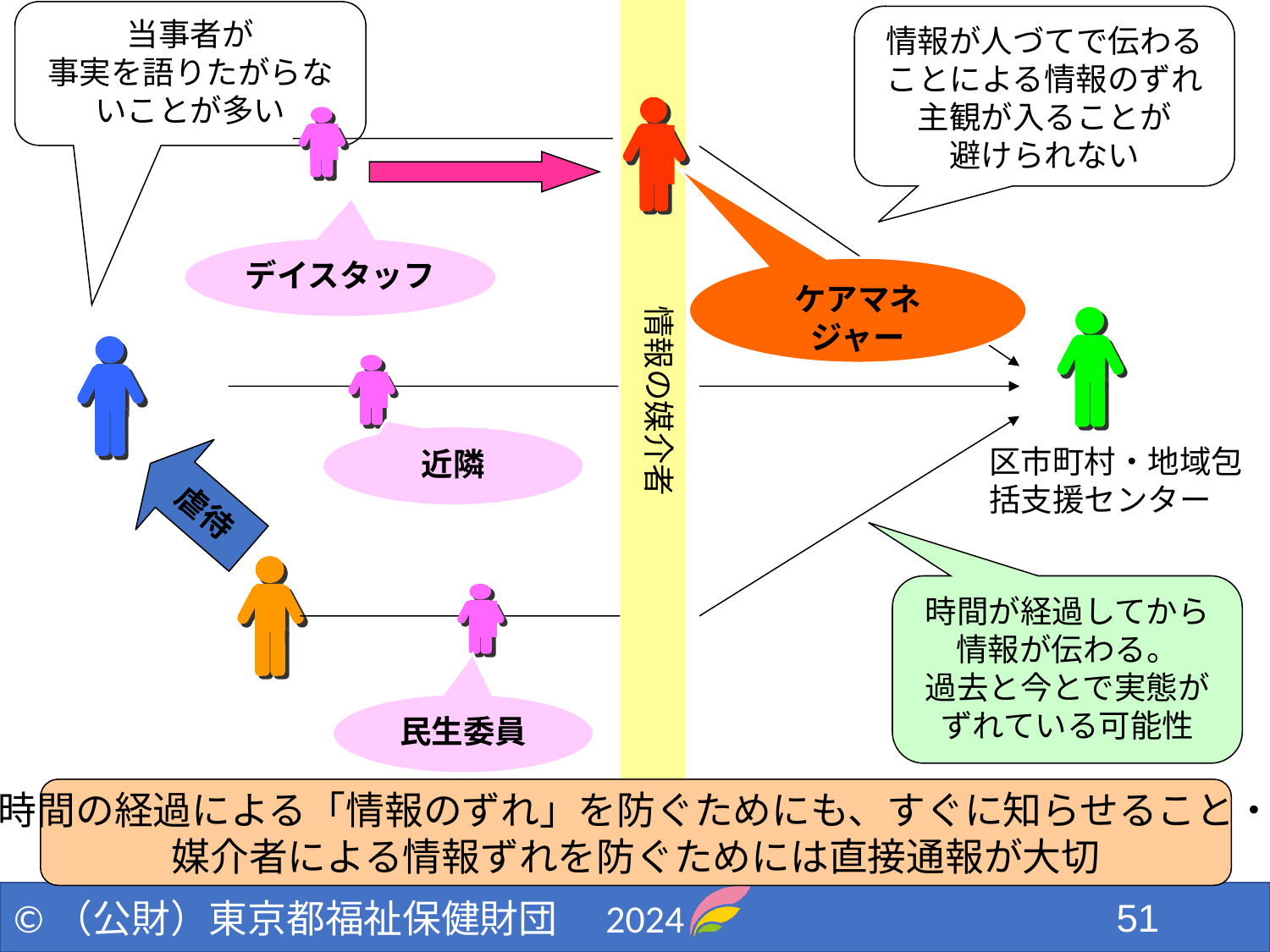

情報の媒介者
当事者が
事実を語りたがらないことが多い
情報が人づてで伝わることによる情報のずれ
主観が入ることが
避けられない

デイスタッフ
ケアマネジャー

近隣
区市町村・地域包括支援センター
虐待

時間が経過してから情報が伝わる。
過去と今とで実態が
ずれている可能性

民生委員
時間の経過による「情報のずれ」を防ぐためにも、すぐに知らせること・
媒介者による情報ずれを防ぐためには直接通報が大切